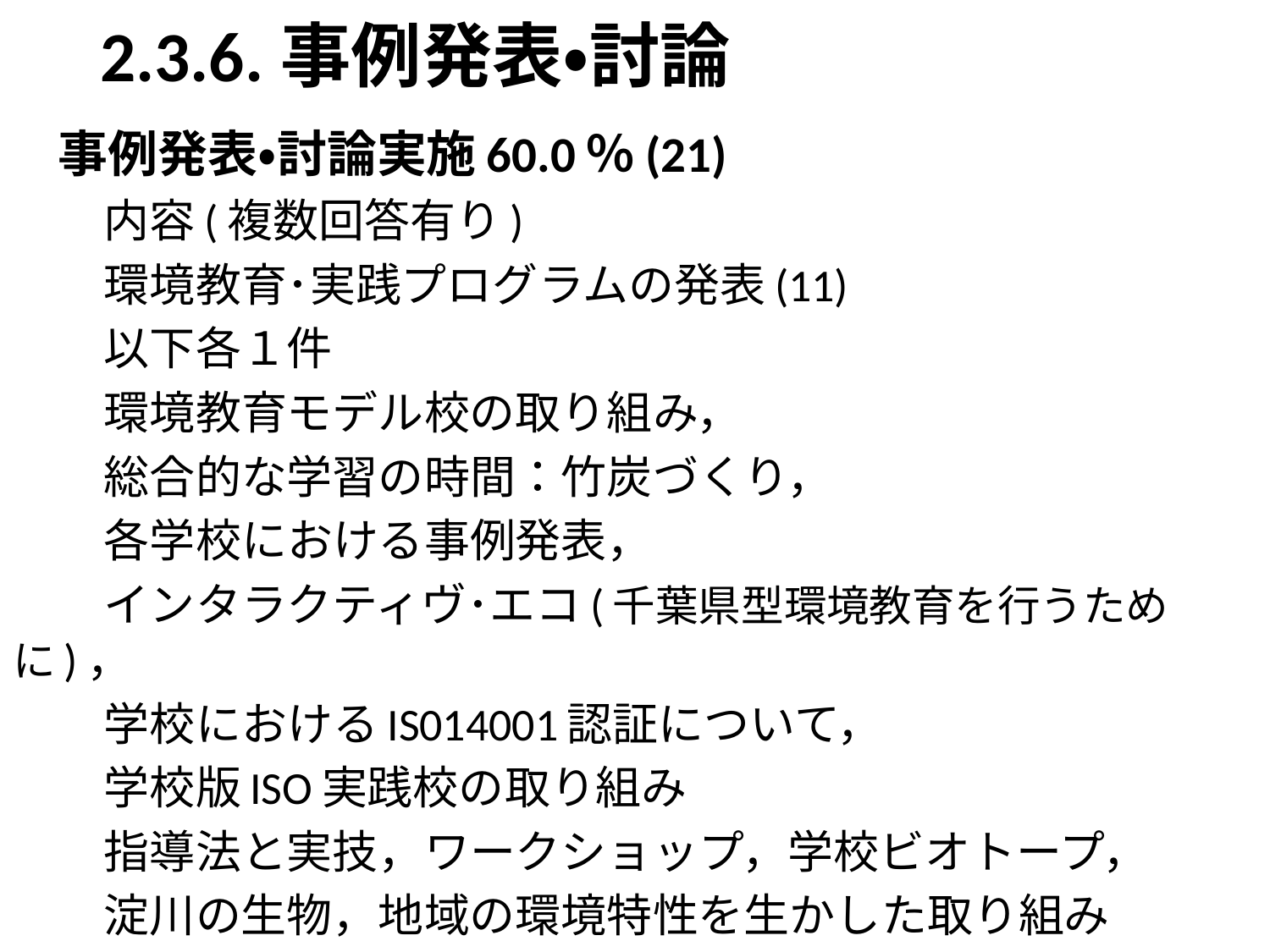

# 2.3.6.事例発表・討論
　事例発表・討論実施60.0％(21)
　　内容(複数回答有り)
　　環境教育･実践プログラムの発表(11)
　　以下各１件
　　環境教育モデル校の取り組み，
　　総合的な学習の時間：竹炭づくり，
　　各学校における事例発表，
　　インタラクティヴ･エコ(千葉県型環境教育を行うために)，
　　学校におけるIS014001認証について，
　　学校版ISO実践校の取り組み
　　指導法と実技，ワークショップ，学校ビオトープ，
　　淀川の生物，地域の環境特性を生かした取り組み